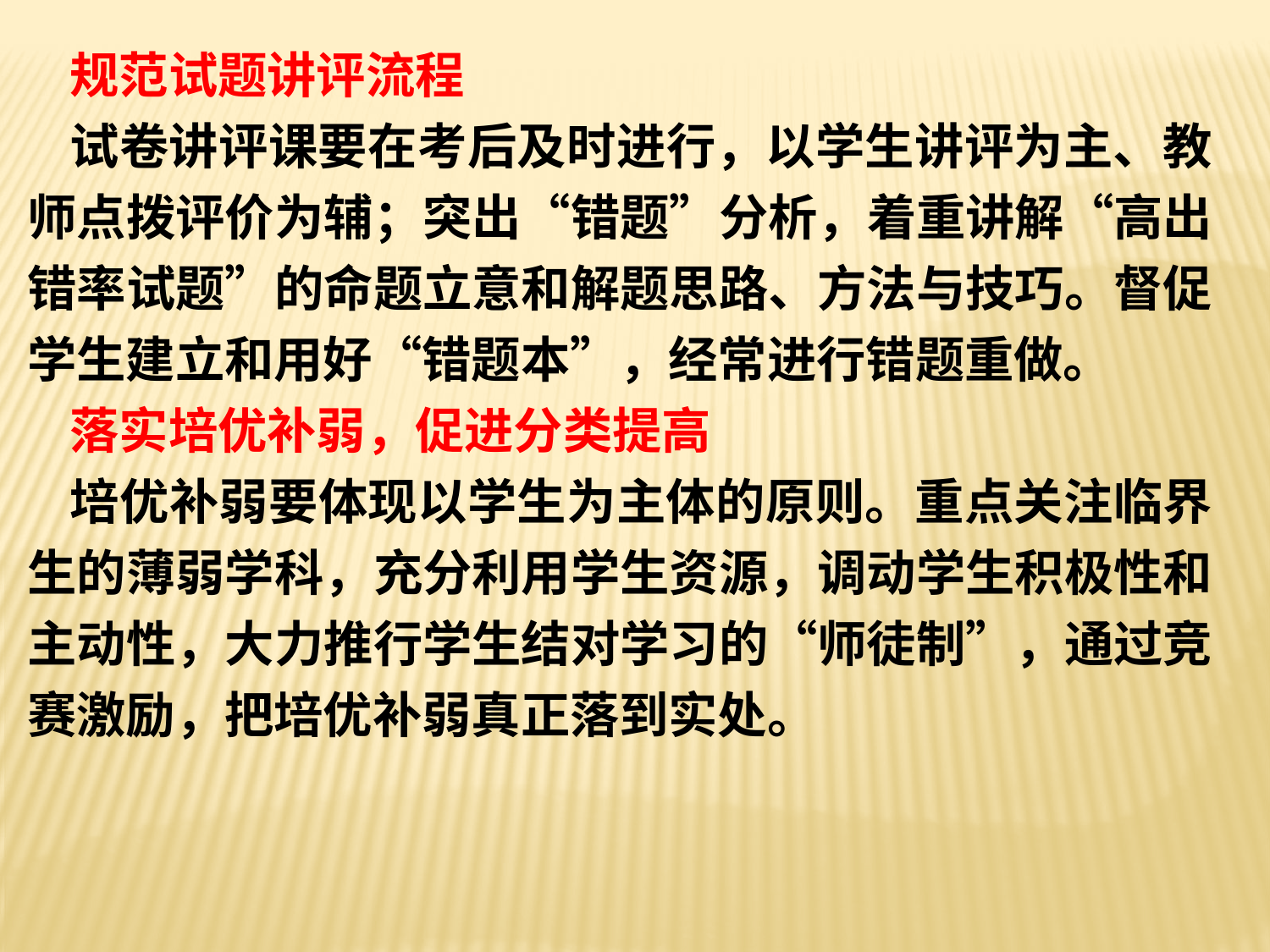

规范试题讲评流程
试卷讲评课要在考后及时进行，以学生讲评为主、教师点拨评价为辅；突出“错题”分析，着重讲解“高出错率试题”的命题立意和解题思路、方法与技巧。督促学生建立和用好“错题本”，经常进行错题重做。
落实培优补弱，促进分类提高
培优补弱要体现以学生为主体的原则。重点关注临界生的薄弱学科，充分利用学生资源，调动学生积极性和主动性，大力推行学生结对学习的“师徒制”，通过竞赛激励，把培优补弱真正落到实处。